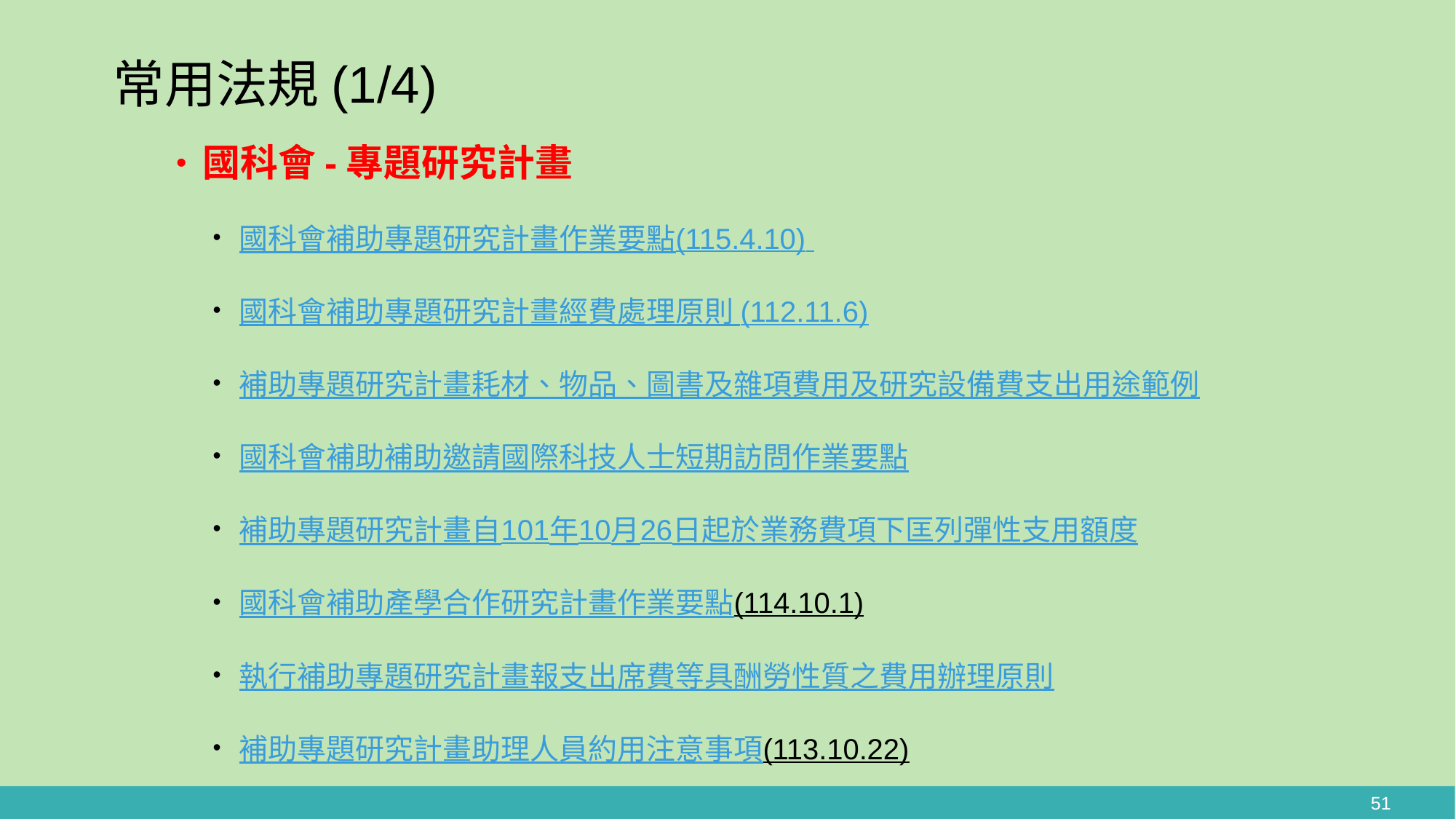

# 常用法規(1/4)
國科會-專題研究計畫
國科會補助專題研究計畫作業要點(115.4.10)
國科會補助專題研究計畫經費處理原則 (112.11.6)
補助專題研究計畫耗材、物品、圖書及雜項費用及研究設備費支出用途範例
國科會補助補助邀請國際科技人士短期訪問作業要點
補助專題研究計畫自101年10月26日起於業務費項下匡列彈性支用額度
國科會補助產學合作研究計畫作業要點(114.10.1)
執行補助專題研究計畫報支出席費等具酬勞性質之費用辦理原則
補助專題研究計畫助理人員約用注意事項(113.10.22)

51